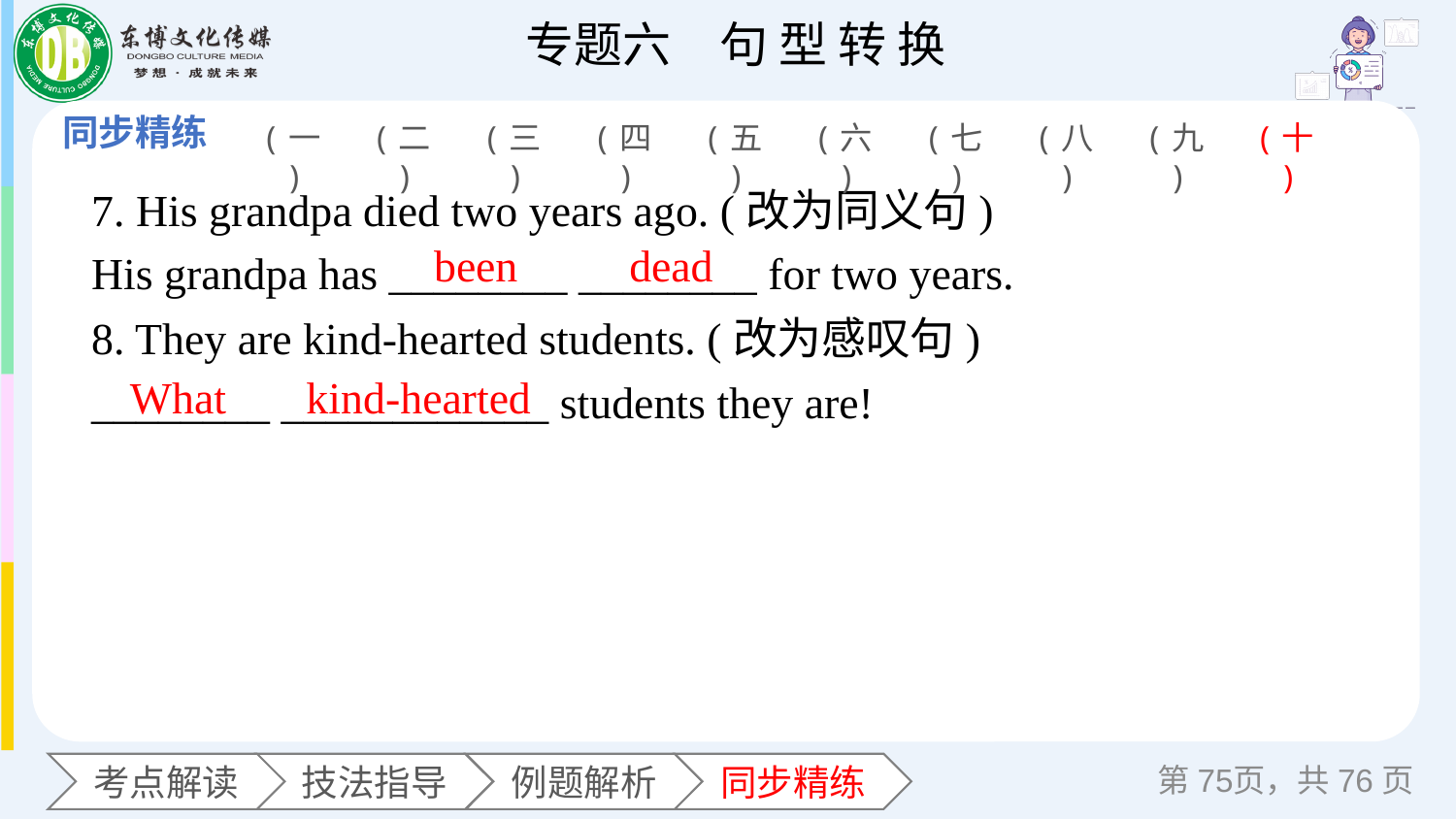

(一)
(二)
(三)
(四)
(五)
(六)
(七)
(八)
(九)
(十)
7. His grandpa died two years ago. (改为同义句)
His grandpa has ________ ________ for two years.
8. They are kind-hearted students. (改为感叹句)
________ ____________ students they are!
been
dead
What
kind-hearted
第75页，共76页